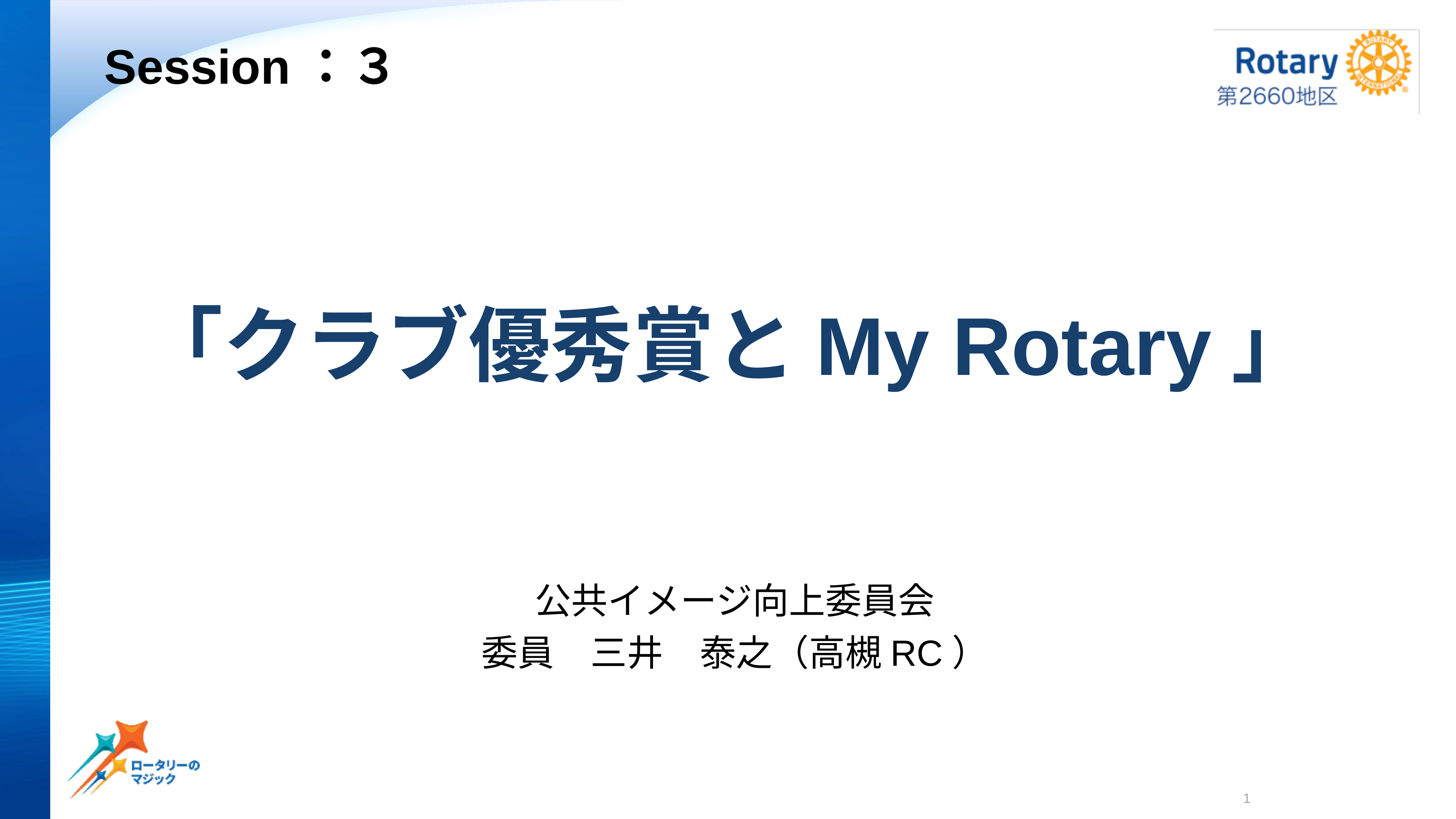

Session：３
# 「クラブ優秀賞とMy Rotary」
公共イメージ向上委員会
委員　三井　泰之（高槻RC）
1